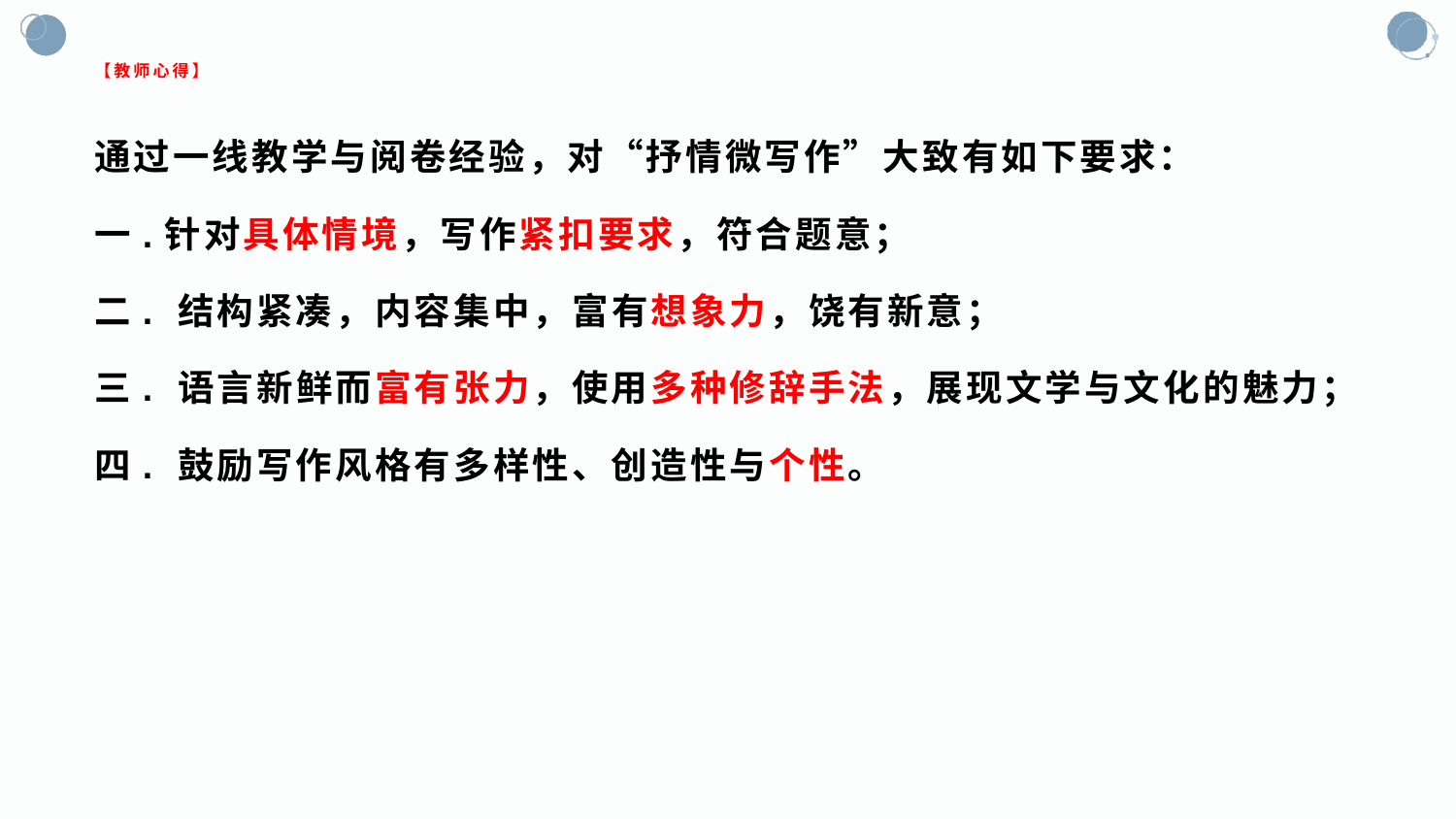

# 【教师心得】
通过一线教学与阅卷经验，对“抒情微写作”大致有如下要求：
一.针对具体情境，写作紧扣要求，符合题意；
二. 结构紧凑，内容集中，富有想象力，饶有新意；
三. 语言新鲜而富有张力，使用多种修辞手法，展现文学与文化的魅力；
四. 鼓励写作风格有多样性、创造性与个性。